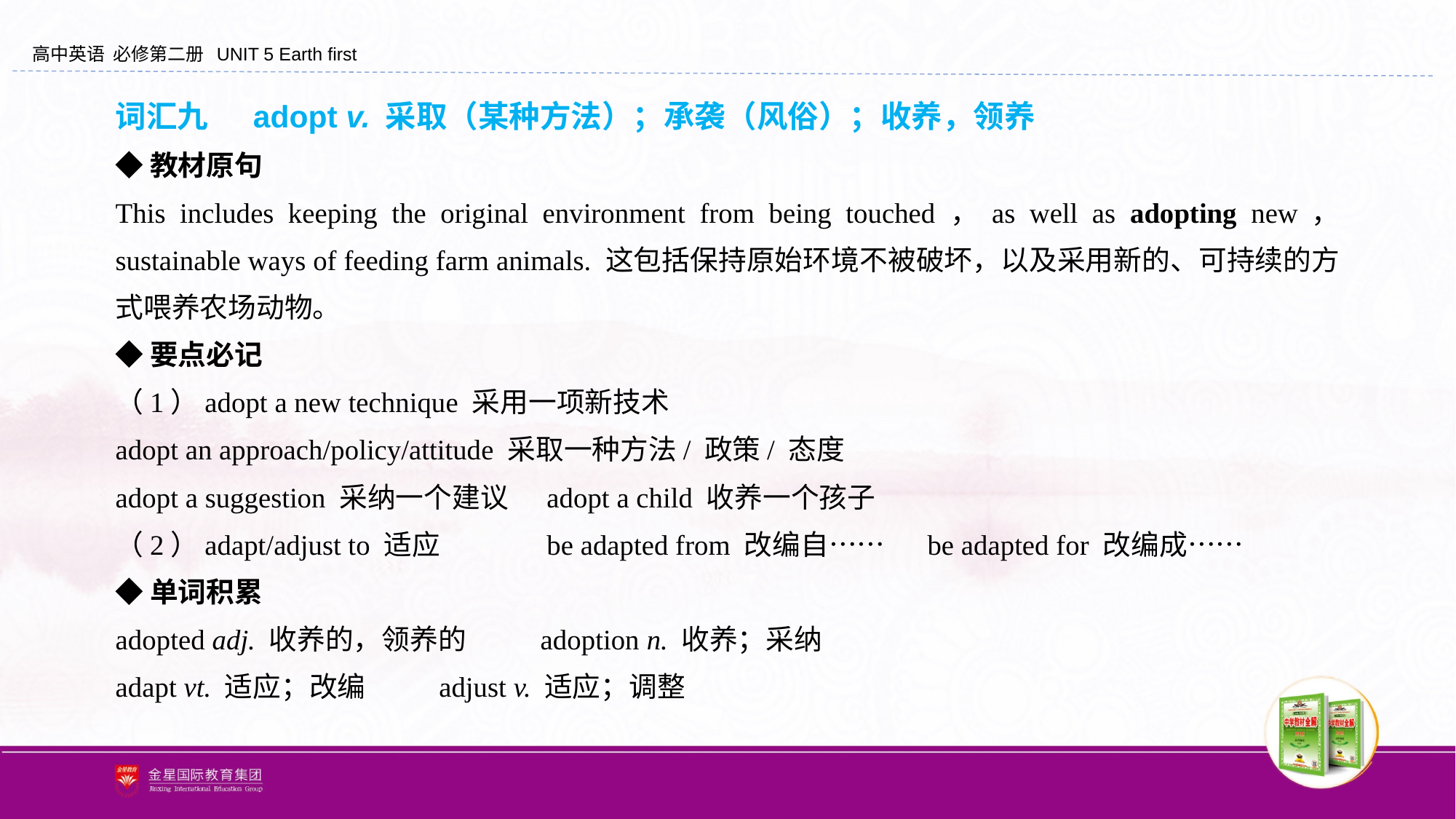

词汇九 　adopt v. 采取（某种方法）；承袭（风俗）；收养，领养
◆教材原句
This includes keeping the original environment from being touched，as well as adopting new， sustainable ways of feeding farm animals. 这包括保持原始环境不被破坏，以及采用新的、可持续的方式喂养农场动物。
◆要点必记
（1）adopt a new technique 采用一项新技术
adopt an approach/policy/attitude 采取一种方法/ 政策/ 态度
adopt a suggestion 采纳一个建议	   adopt a child 收养一个孩子
（2）adapt/adjust to 适应		   be adapted from 改编自…… 	be adapted for 改编成……
◆单词积累
adopted adj. 收养的，领养的	  adoption n. 收养；采纳
adapt vt. 适应；改编		  adjust v. 适应；调整